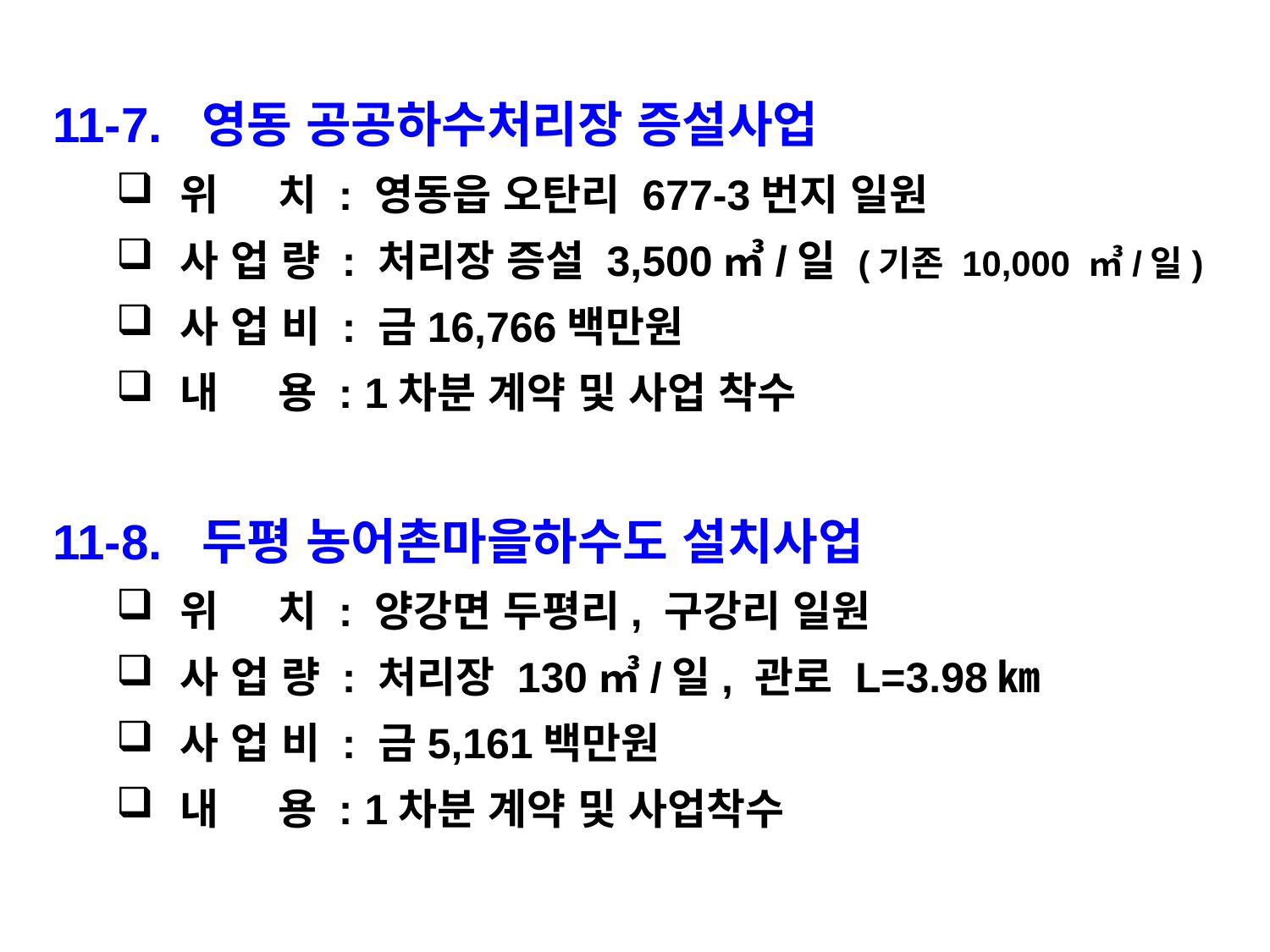

11-7.  영동 공공하수처리장 증설사업
위     치 : 영동읍 오탄리 677-3번지 일원
사 업 량 : 처리장 증설 3,500㎥/일 (기존 10,000 ㎥/일)
사 업 비 : 금16,766백만원
내     용 : 1차분 계약 및 사업 착수

11-8.  두평 농어촌마을하수도 설치사업
위     치 : 양강면 두평리, 구강리 일원
사 업 량 : 처리장 130㎥/일, 관로 L=3.98㎞
사 업 비 : 금5,161백만원
내     용 : 1차분 계약 및 사업착수